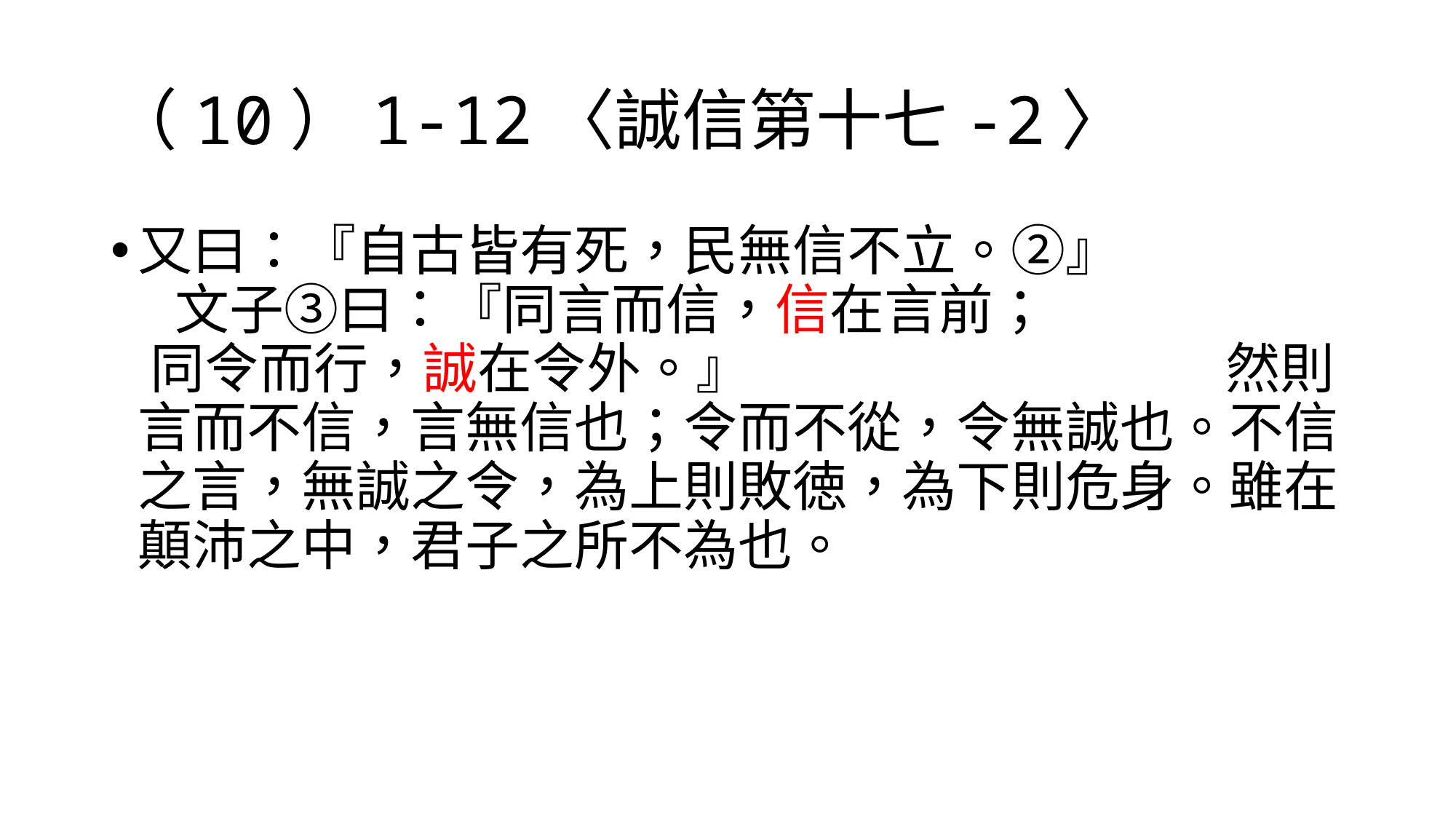

# （10）1-12〈誠信第十七-2〉
又曰：『自古皆有死，民無信不立。②』                      文子③曰：『同言而信，信在言前；                          同令而行，誠在令外。』                                       然則言而不信，言無信也；令而不從，令無誠也。不信之言，無誠之令，為上則敗徳，為下則危身。雖在顛沛之中，君子之所不為也。